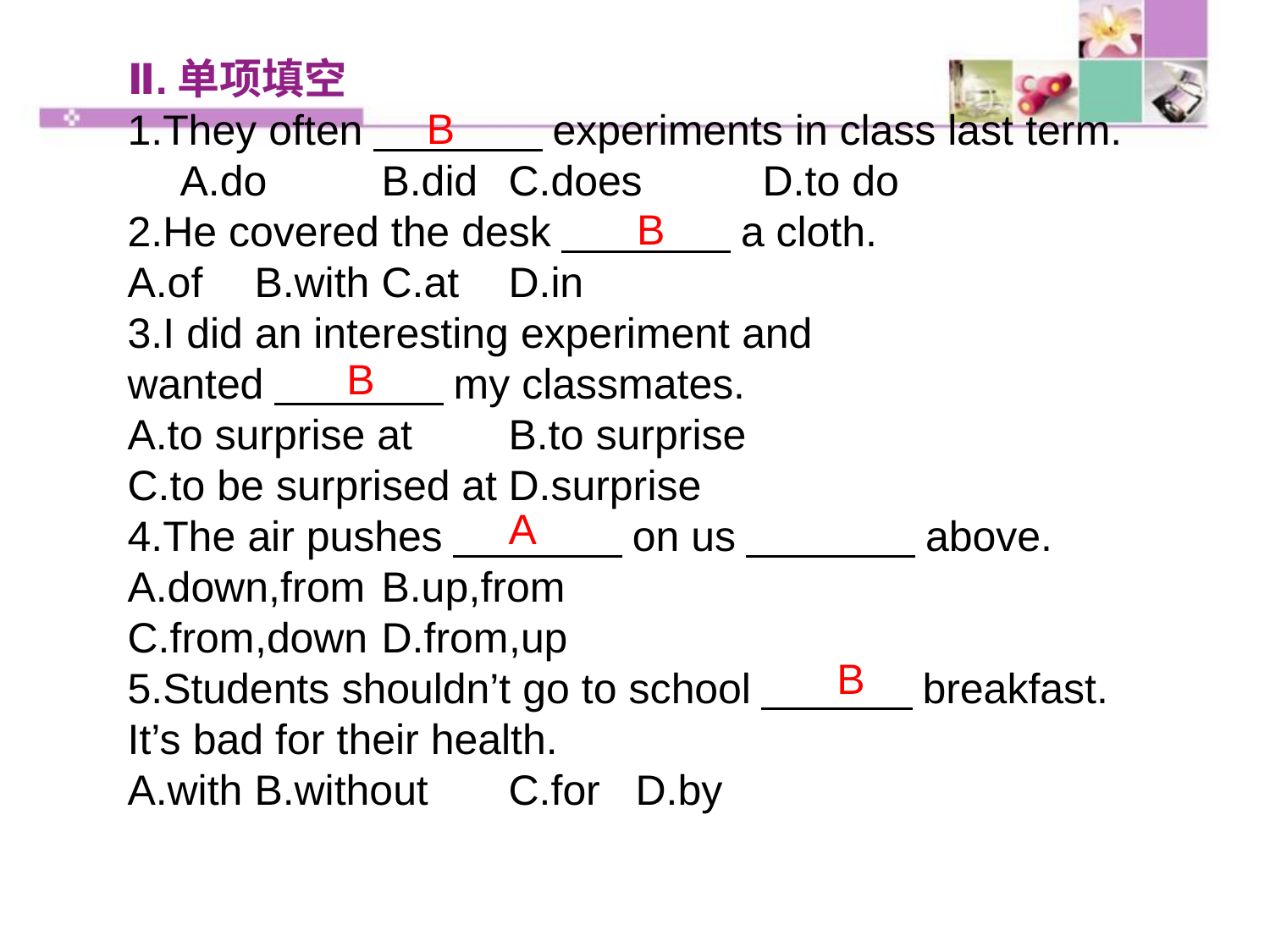

Ⅱ.单项填空
1.They often　　　　experiments in class last term.
　A.do	B.did	C.does	D.to do
2.He covered the desk　　　　a cloth.
A.of	B.with	C.at	D.in
3.I did an interesting experiment and
wanted　　　　my classmates.
A.to surprise at	B.to surprise
C.to be surprised at	D.surprise
4.The air pushes　　　　on us　　　　above.
A.down,from	B.up,from
C.from,down	D.from,up
5.Students shouldn’t go to school　　       breakfast.
It’s bad for their health.
A.with	B.without	C.for	D.by
B
B
B
A
B